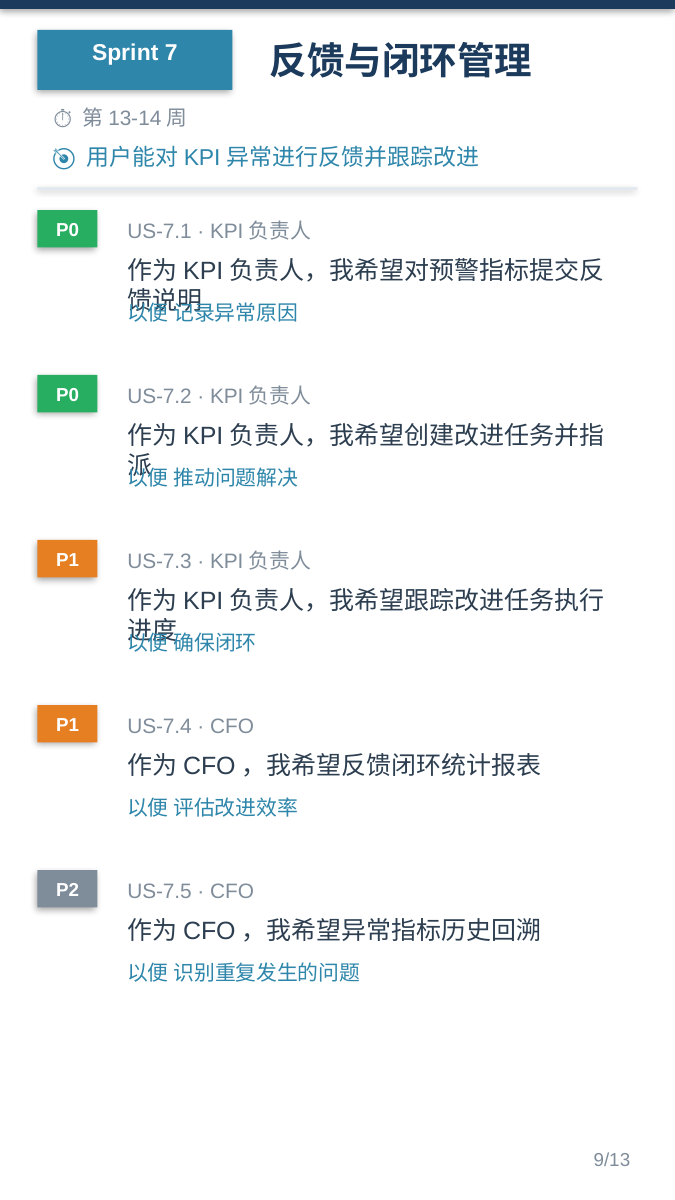

Sprint 7
反馈与闭环管理
⏱ 第13-14周
🎯 用户能对KPI异常进行反馈并跟踪改进

P0
US-7.1 · KPI负责人
作为KPI负责人，我希望对预警指标提交反馈说明
以便 记录异常原因

P0
US-7.2 · KPI负责人
作为KPI负责人，我希望创建改进任务并指派
以便 推动问题解决

P1
US-7.3 · KPI负责人
作为KPI负责人，我希望跟踪改进任务执行进度
以便 确保闭环

P1
US-7.4 · CFO
作为CFO，我希望反馈闭环统计报表
以便 评估改进效率

P2
US-7.5 · CFO
作为CFO，我希望异常指标历史回溯
以便 识别重复发生的问题
9/13